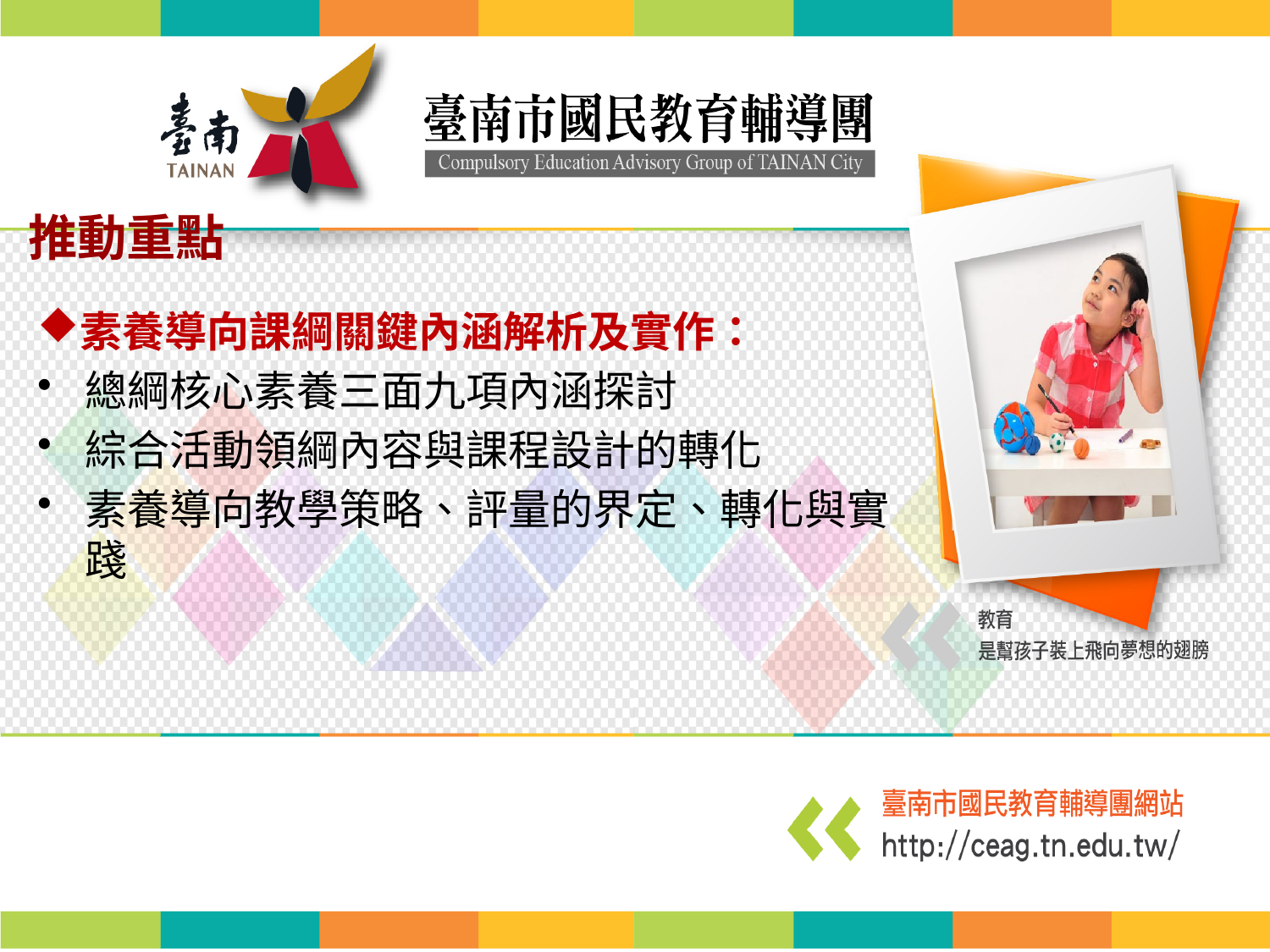

推動重點
素養導向課綱關鍵內涵解析及實作：
總綱核心素養三面九項內涵探討
綜合活動領綱內容與課程設計的轉化
素養導向教學策略、評量的界定、轉化與實踐